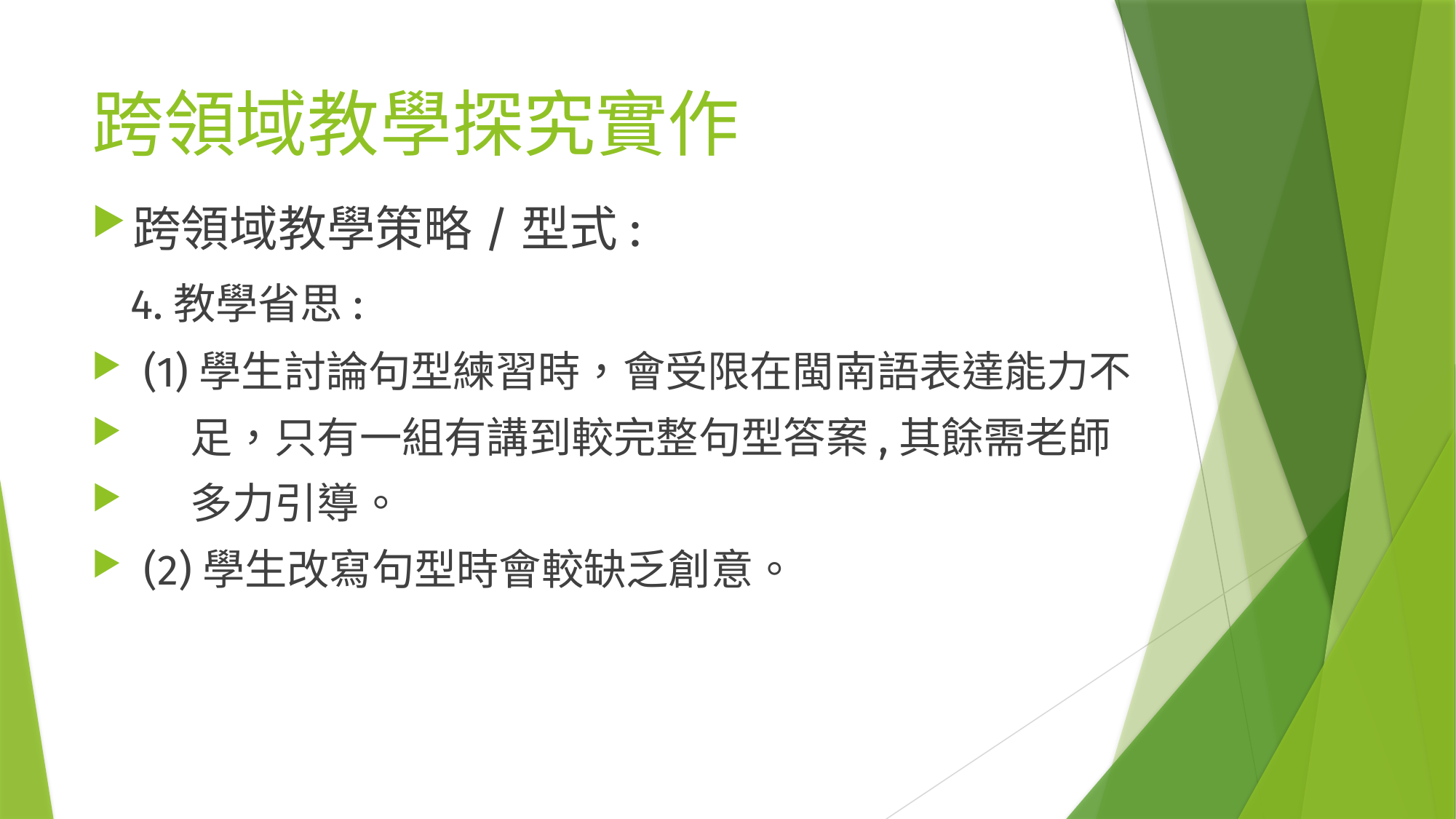

# 跨領域教學探究實作
跨領域教學策略/型式:
   4.教學省思:
 (1)學生討論句型練習時，會受限在閩南語表達能力不
     足，只有一組有講到較完整句型答案,其餘需老師
     多力引導。
 (2)學生改寫句型時會較缺乏創意。